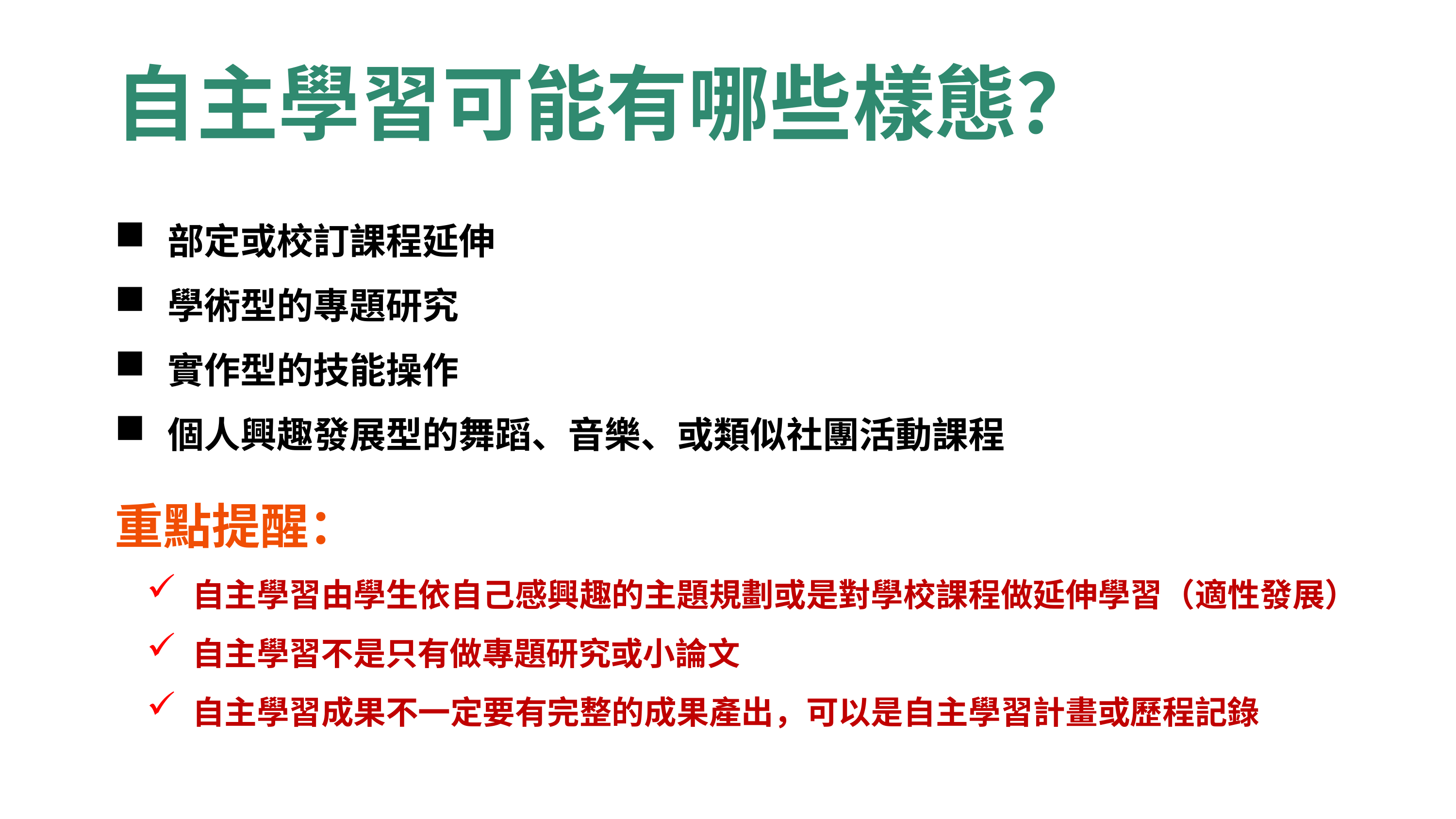

# 自主學習可能有哪些樣態？
部定或校訂課程延伸
學術型的專題研究
實作型的技能操作
個人興趣發展型的舞蹈、音樂、或類似社團活動課程

重點提醒：
自主學習由學生依自己感興趣的主題規劃或是對學校課程做延伸學習（適性發展）
自主學習不是只有做專題研究或小論文
自主學習成果不一定要有完整的成果產出，可以是自主學習計畫或歷程記錄